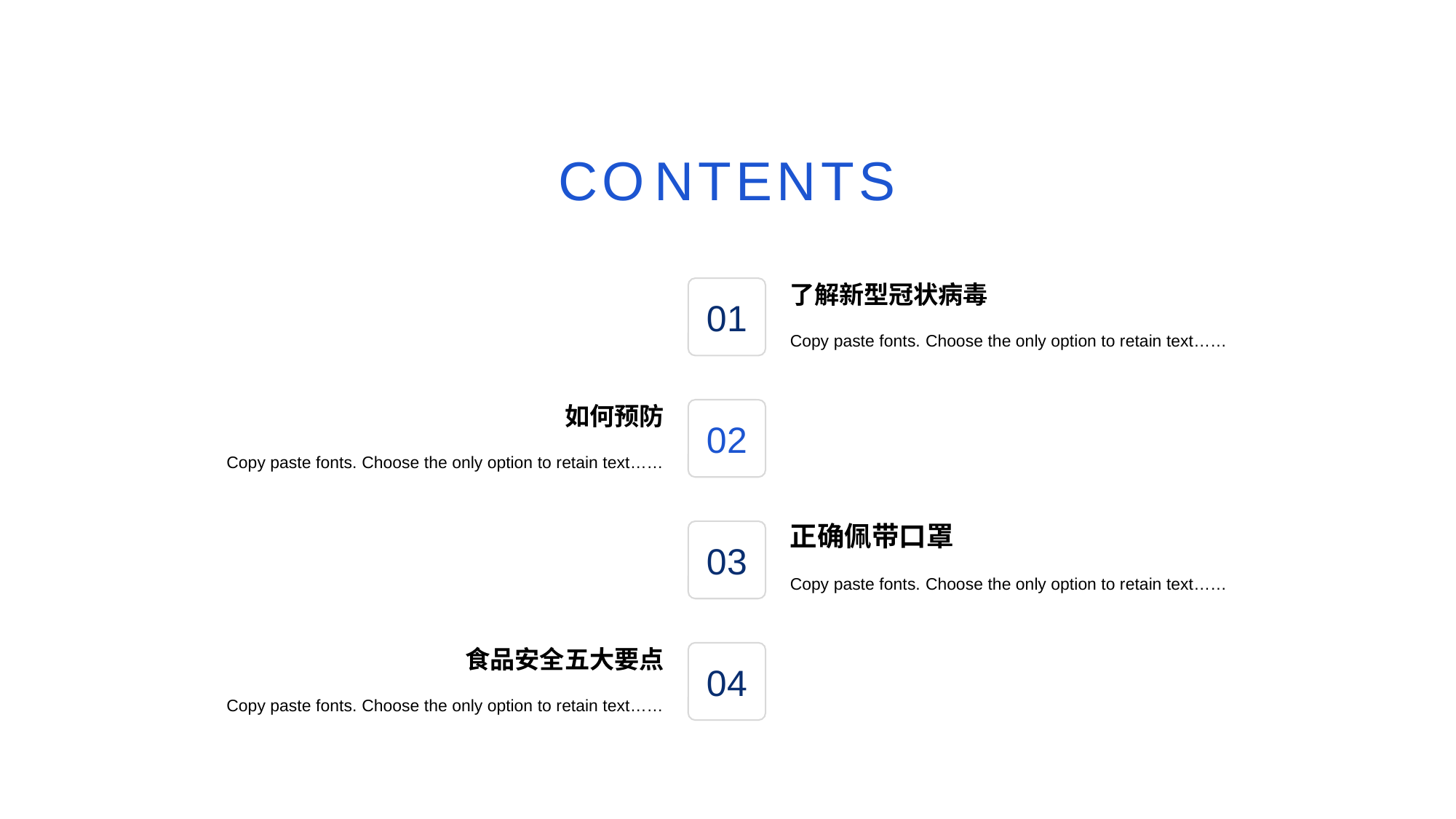

CO NTENTS
了解新型冠状病毒
0 1
Copy paste fonts.  Choose the only option to retain text……
如何预防
0 2
Copy paste fonts.  Choose the only option to retain text……
正确佩带口罩
0 3
Copy paste fonts.  Choose the only option to retain text……
食品安全五大要点
0 4
Copy paste fonts.  Choose the only option to retain text……